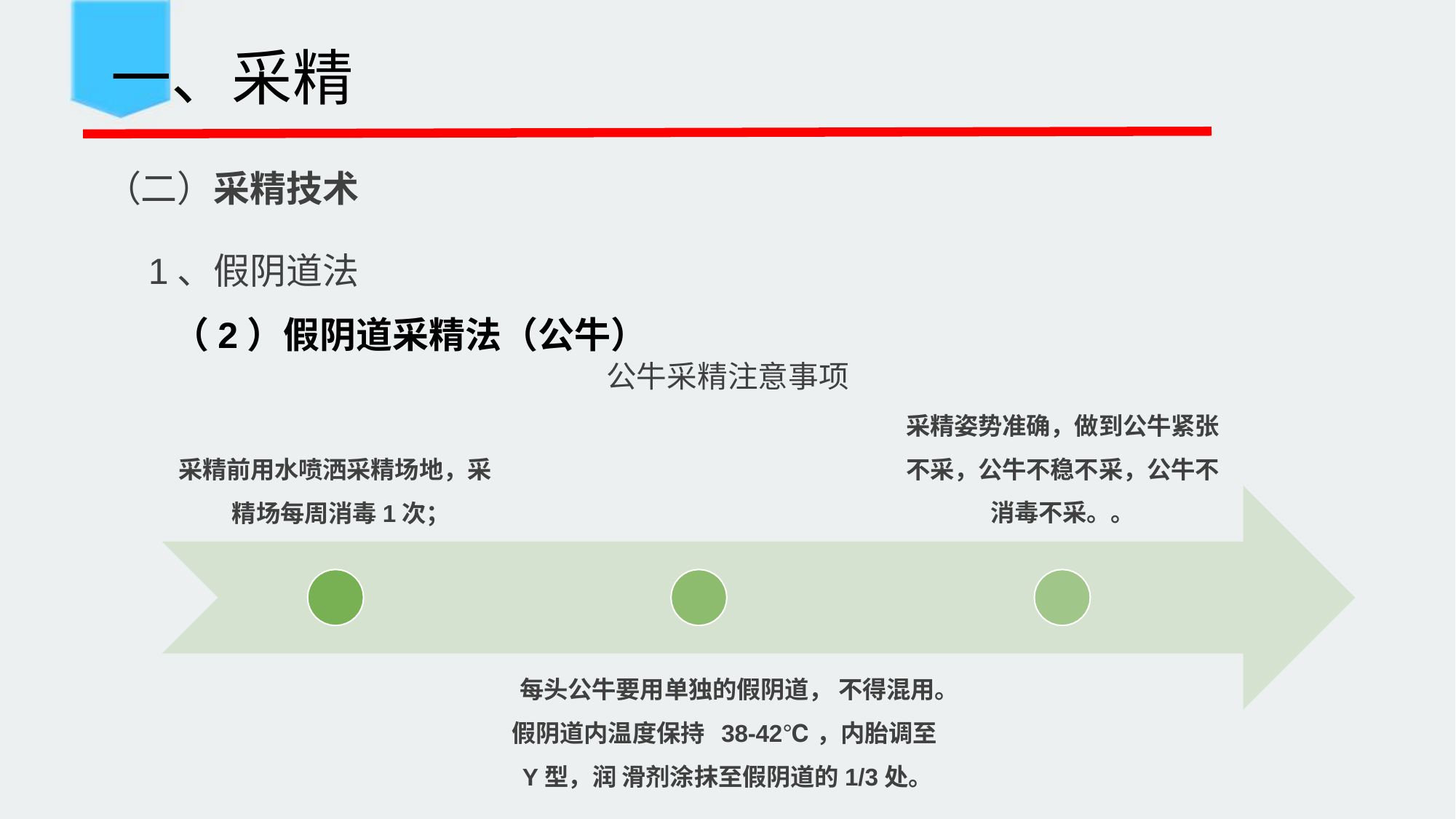

一、采精
  （二）采精技术

1、假阴道法
（2）假阴道采精法（公牛）
公牛采精注意事项
采精姿势准确，做到公牛紧张 不采，公牛不稳不采，公牛不 消毒不采。。
采精前用水喷洒采精场地，采 精场每周消毒1次；

每头公牛要用单独的假阴道， 不得混用。假阴道内温度保持  38-42℃，内胎调至Y型，润 滑剂涂抹至假阴道的1/3处。